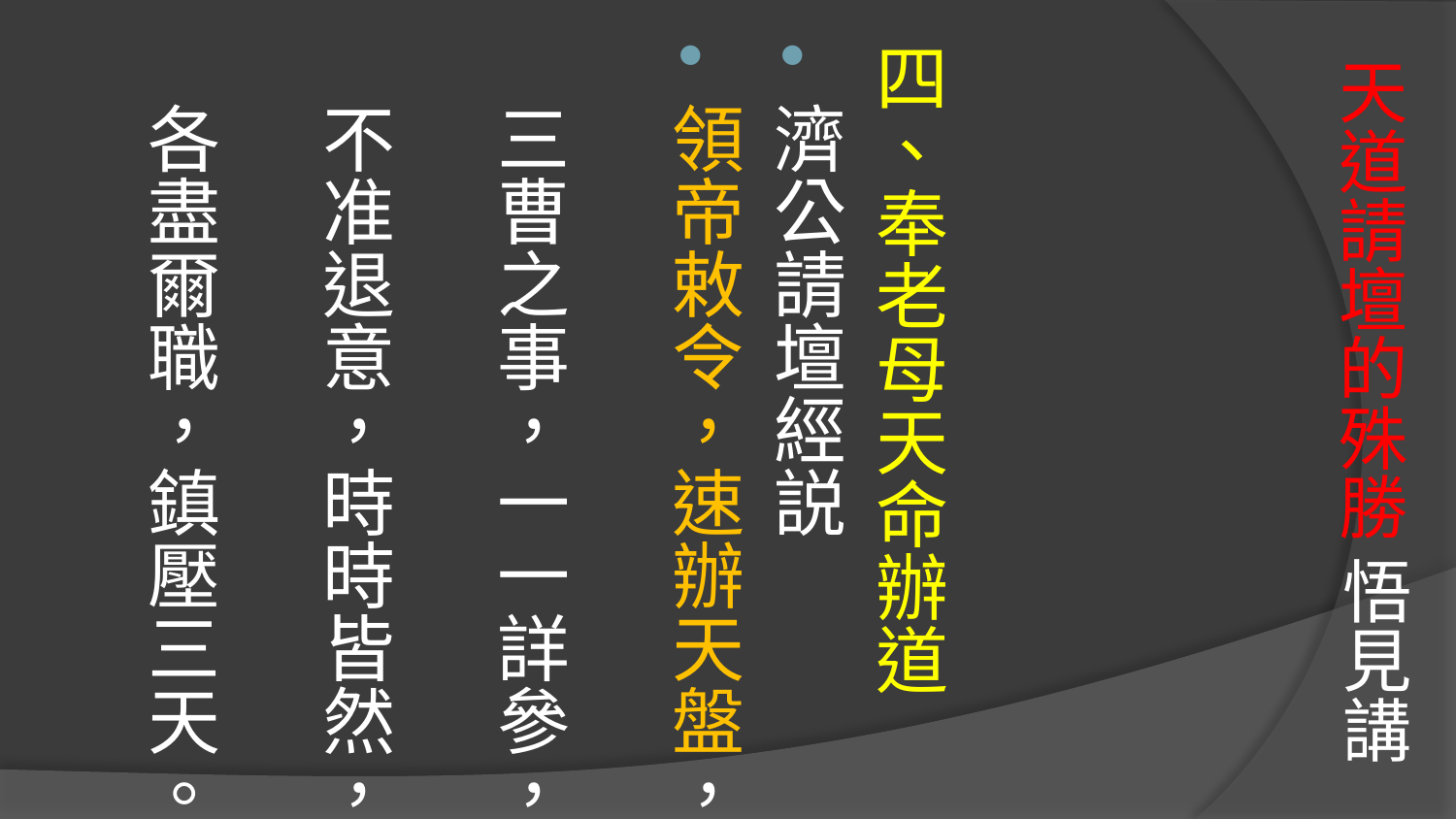

四、奉老母天命辦道
濟公請壇經説
領帝敕令，速辦天盤，
三曹之事，一一詳參，
不准退意，時時皆然，
各盡爾職，鎮壓三天。

# 天道請壇的殊勝 悟見講